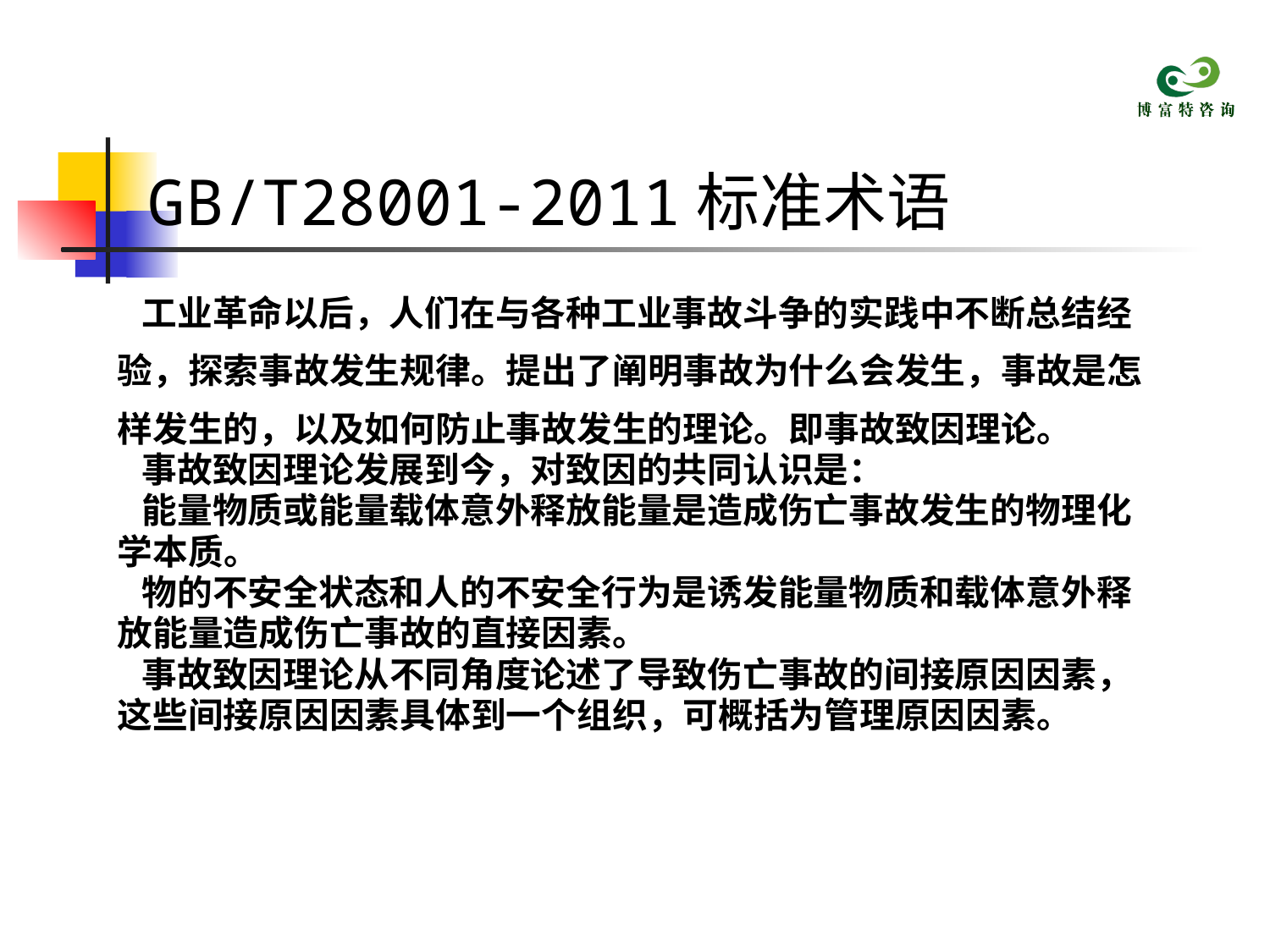

# GB/T28001-2011标准术语
  工业革命以后，人们在与各种工业事故斗争的实践中不断总结经
验，探索事故发生规律。提出了阐明事故为什么会发生，事故是怎
样发生的，以及如何防止事故发生的理论。即事故致因理论。
  事故致因理论发展到今，对致因的共同认识是：
  能量物质或能量载体意外释放能量是造成伤亡事故发生的物理化
学本质。
  物的不安全状态和人的不安全行为是诱发能量物质和载体意外释
放能量造成伤亡事故的直接因素。
  事故致因理论从不同角度论述了导致伤亡事故的间接原因因素，
这些间接原因因素具体到一个组织，可概括为管理原因因素。

20